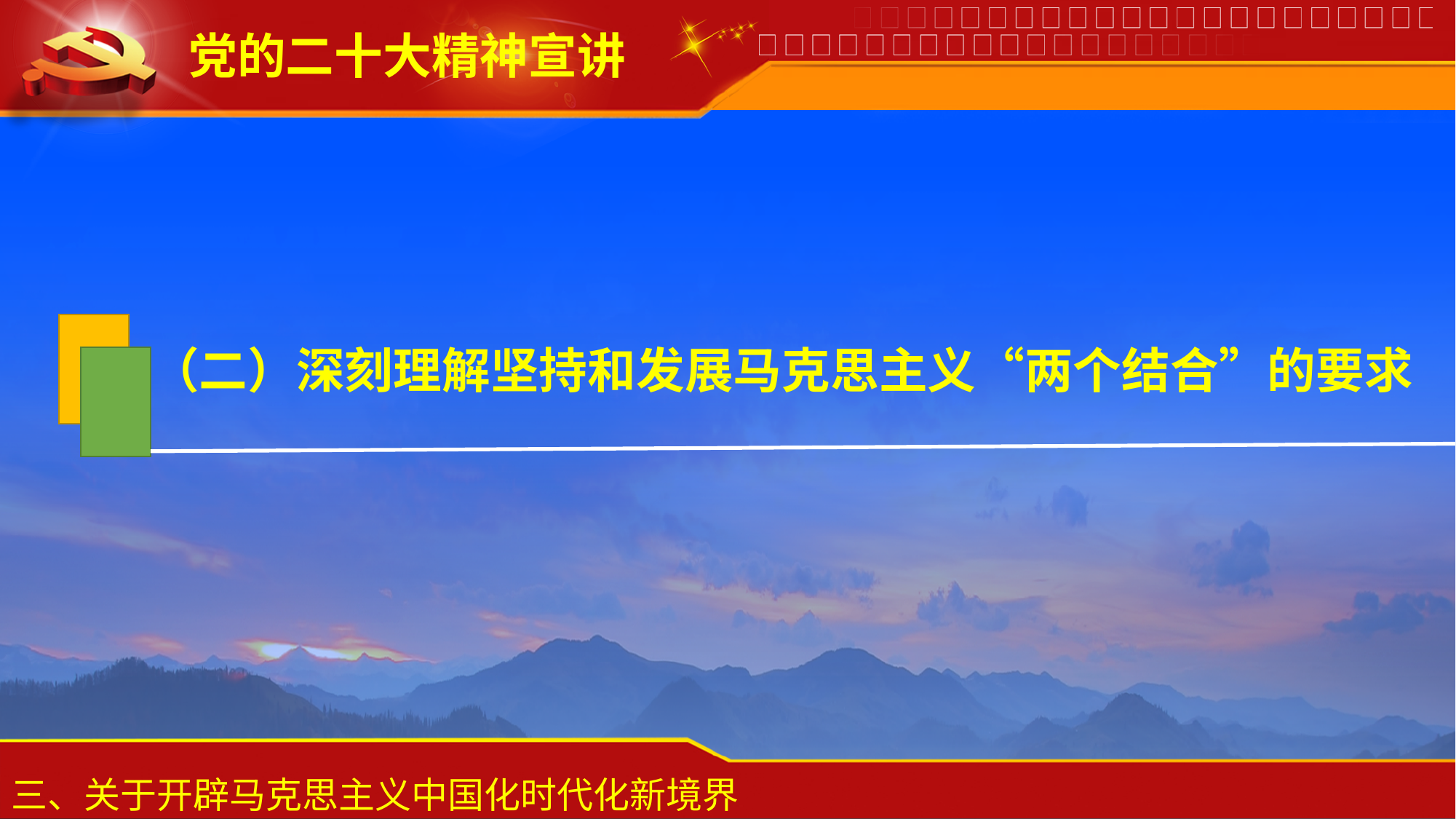

党的二十大精神宣讲

（二）深刻理解坚持和发展马克思主义“两个结合”的要求

三、关于开辟马克思主义中国化时代化新境界